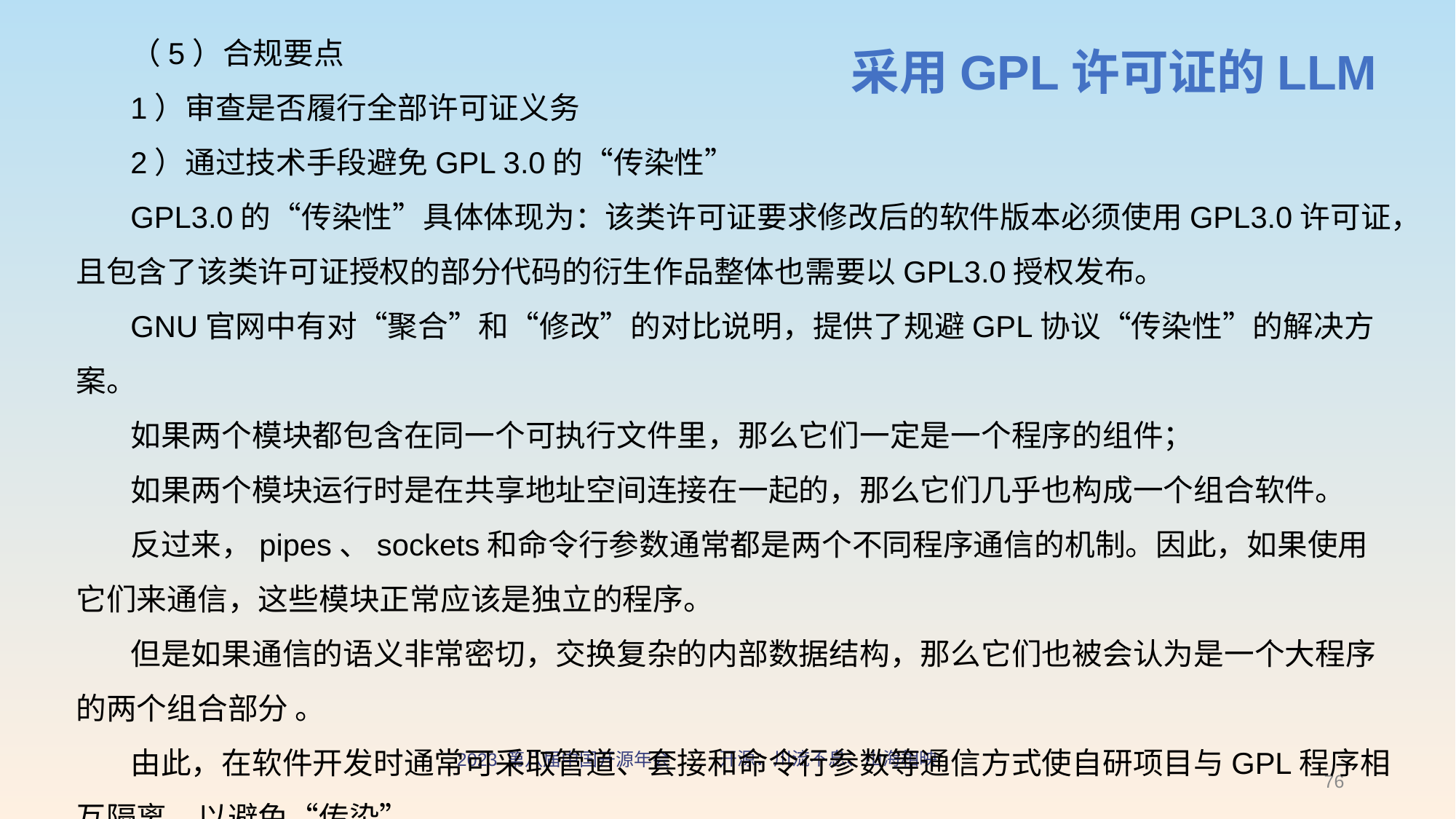

（5）合规要点
1）审查是否履行全部许可证义务
2）通过技术手段避免GPL 3.0的“传染性”
GPL3.0的“传染性”具体体现为：该类许可证要求修改后的软件版本必须使用GPL3.0许可证，且包含了该类许可证授权的部分代码的衍生作品整体也需要以GPL3.0授权发布。
GNU官网中有对“聚合”和“修改”的对比说明，提供了规避GPL协议“传染性”的解决方案。
如果两个模块都包含在同一个可执行文件里，那么它们一定是一个程序的组件；
如果两个模块运行时是在共享地址空间连接在一起的，那么它们几乎也构成一个组合软件。
反过来，pipes、sockets和命令行参数通常都是两个不同程序通信的机制。因此，如果使用它们来通信，这些模块正常应该是独立的程序。
但是如果通信的语义非常密切，交换复杂的内部数据结构，那么它们也被会认为是一个大程序的两个组合部分 。
由此，在软件开发时通常可采取管道、套接和命令行参数等通信方式使自研项目与GPL程序相互隔离，以避免“传染”。
采用GPL许可证的LLM
76